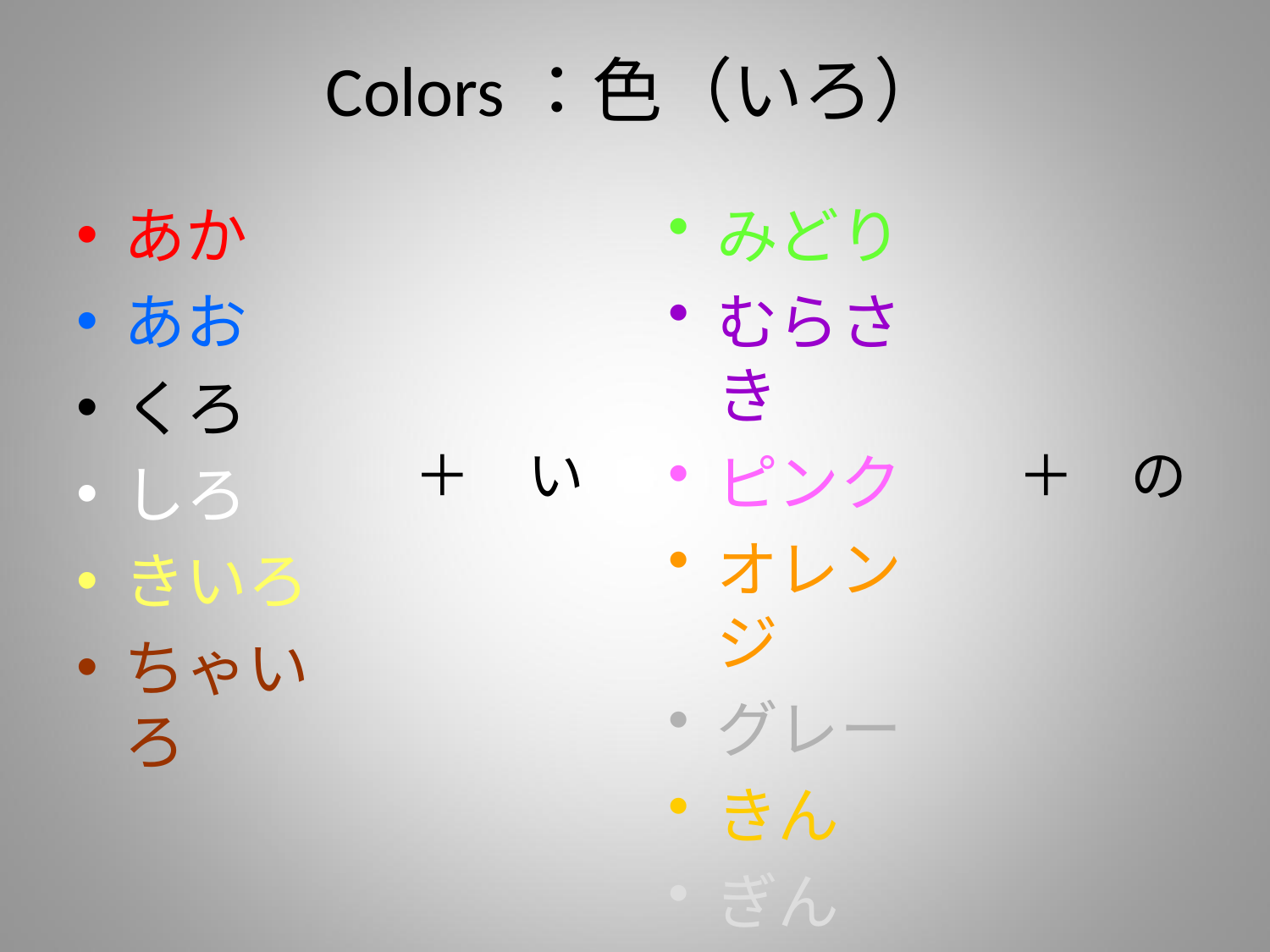

# Colors：色（いろ）
あか
あお
くろ
しろ
きいろ
ちゃいろ

みどり
むらさき
ピンク
オレンジ
グレー
きん
ぎん

＋　い
＋　の